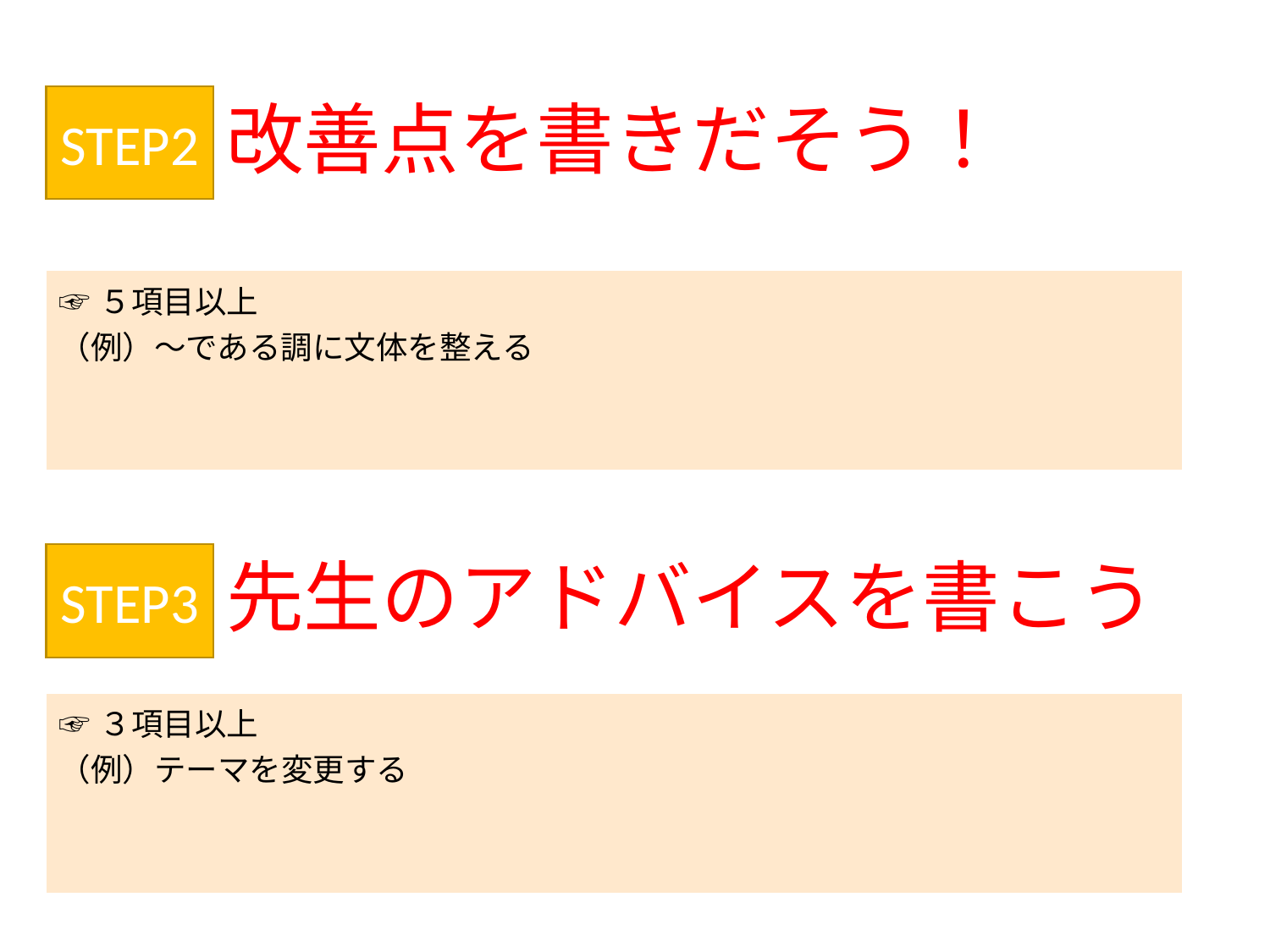

# 改善点を書きだそう！
STEP2
| ☞５項目以上 （例）～である調に文体を整える |
| --- |
先生のアドバイスを書こう
STEP3
| ☞３項目以上 （例）テーマを変更する |
| --- |